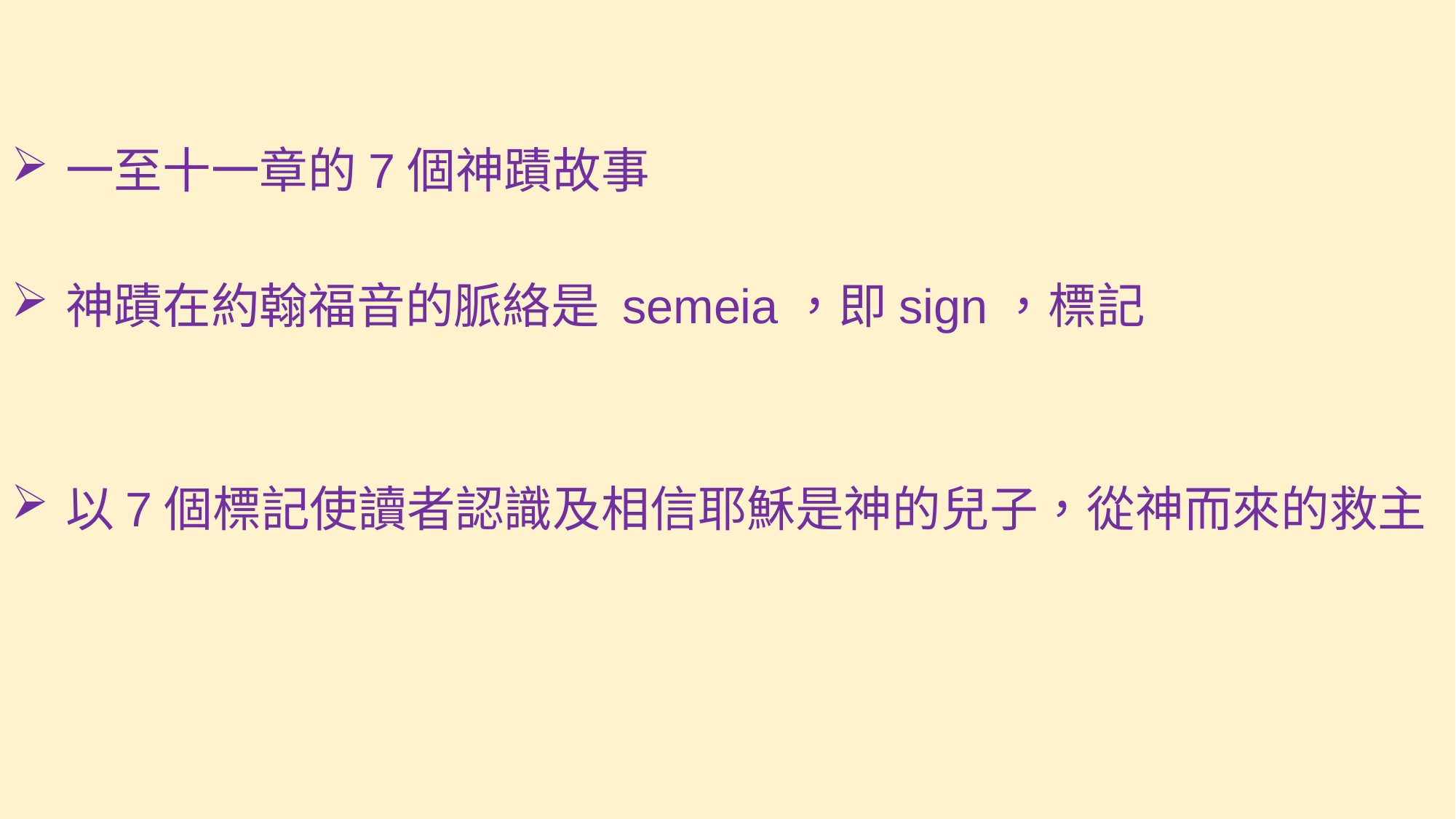

一至十一章的7個神蹟故事

神蹟在約翰福音的脈絡是 semeia，即sign，標記

以7個標記使讀者認識及相信耶穌是神的兒子，從神而來的救主